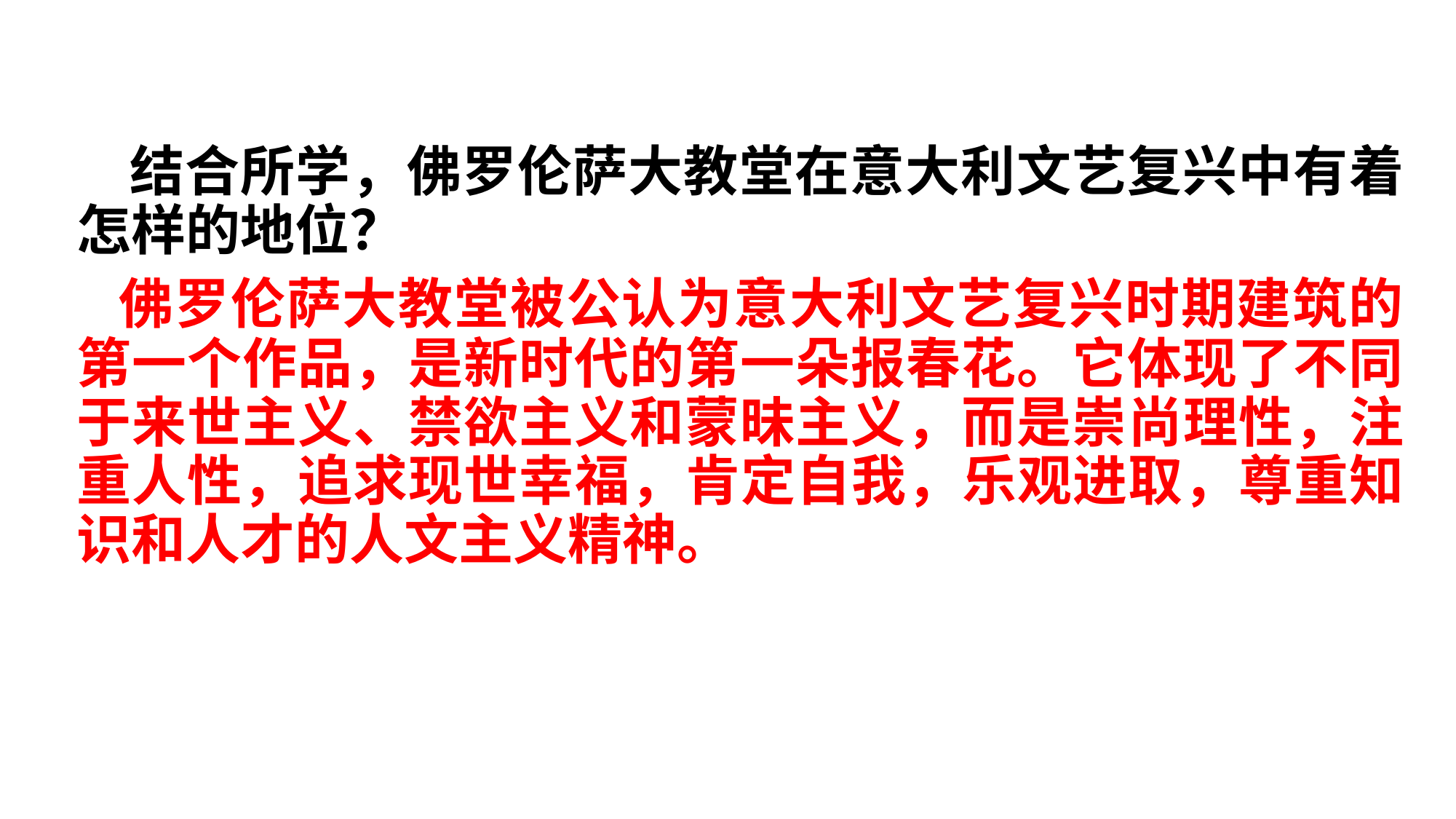

结合所学，佛罗伦萨大教堂在意大利文艺复兴中有着怎样的地位？
    佛罗伦萨大教堂被公认为意大利文艺复兴时期建筑的第一个作品，是新时代的第一朵报春花。它体现了不同于来世主义、禁欲主义和蒙昧主义，而是崇尚理性，注重人性，追求现世幸福，肯定自我，乐观进取，尊重知识和人才的人文主义精神。